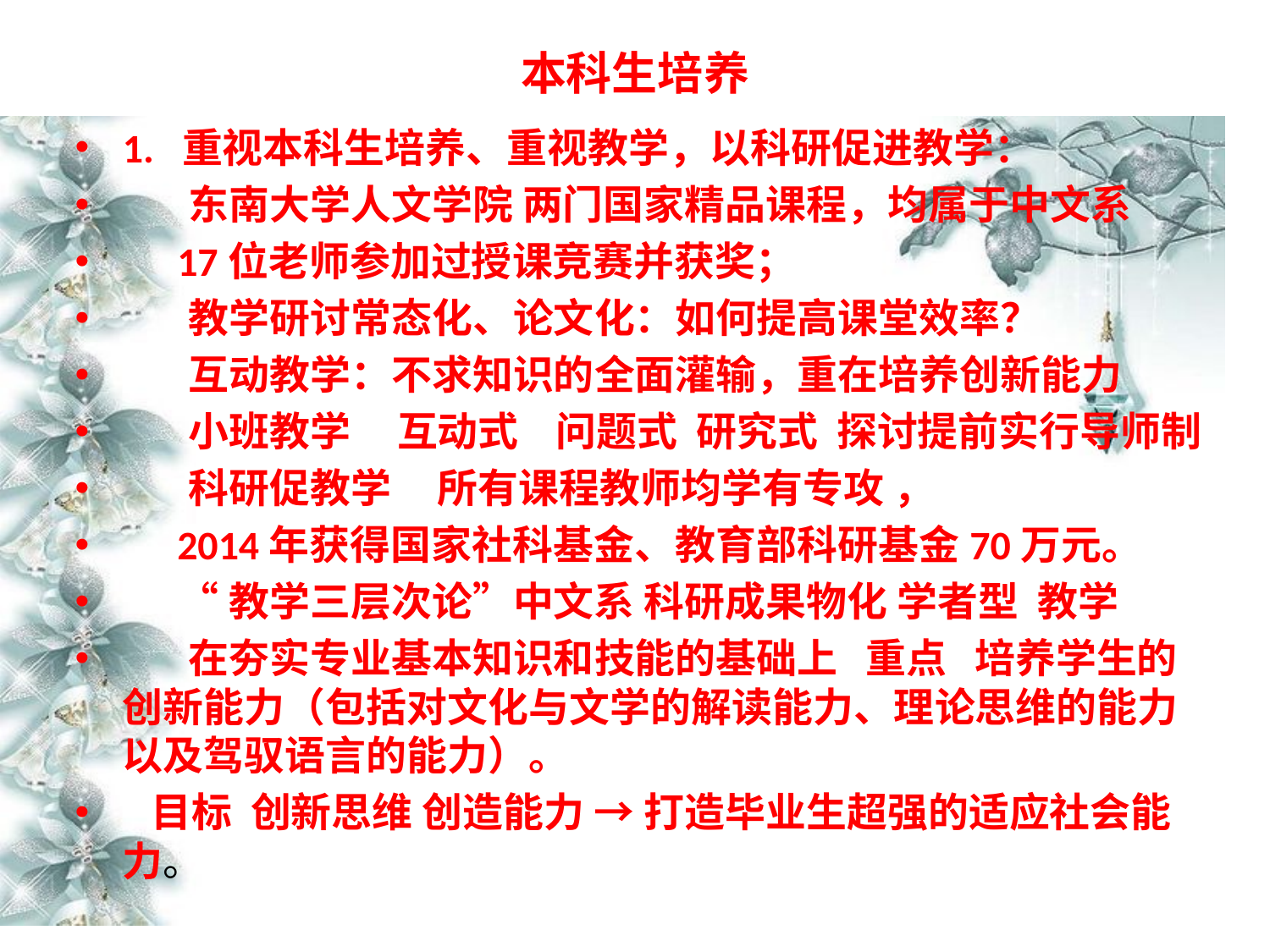

# 本科生培养
1.  重视本科生培养、重视教学，以科研促进教学：
      东南大学人文学院 两门国家精品课程，均属于中文系
      17位老师参加过授课竞赛并获奖；
      教学研讨常态化、论文化：如何提高课堂效率？
      互动教学：不求知识的全面灌输，重在培养创新能力
      小班教学     互动式    问题式  研究式  探讨提前实行导师制
      科研促教学     所有课程教师均学有专攻 ，
      2014年获得国家社科基金、教育部科研基金70万元。
      “教学三层次论”中文系 科研成果物化 学者型  教学
      在夯实专业基本知识和技能的基础上   重点   培养学生的创新能力（包括对文化与文学的解读能力、理论思维的能力以及驾驭语言的能力）。
  目标  创新思维 创造能力 → 打造毕业生超强的适应社会能力。